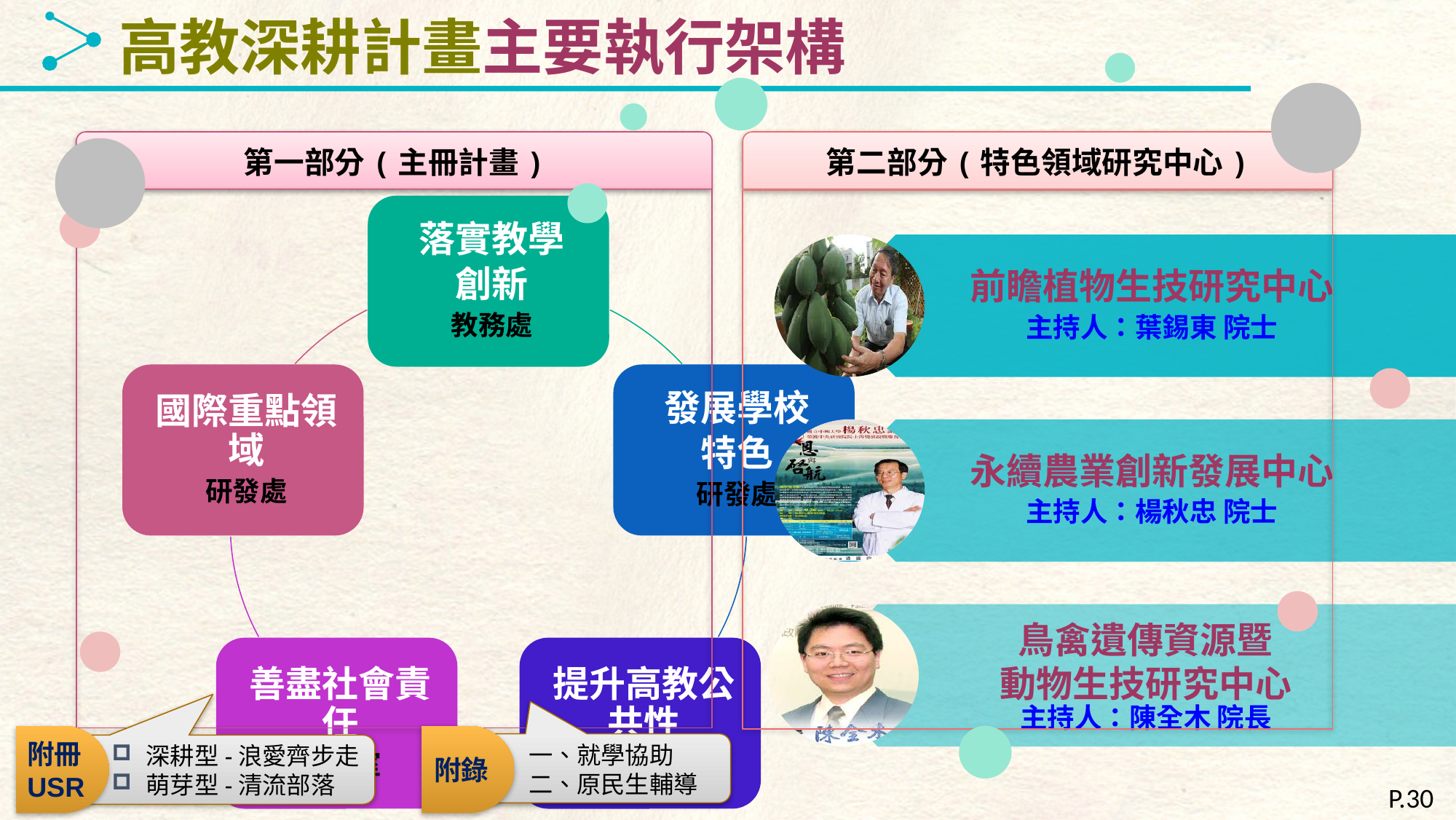

高教深耕計畫主要執行架構

第一部分(主冊計畫)
第二部分(特色領域研究中心)

落實教學
創新
教務處
發展學校
特色
研發處
提升高教公共性
學務處
善盡社會責任
秘書室
國際重點領域
研發處
前瞻植物生技研究中心
主持人：葉錫東 院士
永續農業創新發展中心
主持人：楊秋忠 院士
鳥禽遺傳資源暨
動物生技研究中心
主持人：陳全木 院長

附冊USR
附錄

一、就學協助
二、原民生輔導
深耕型-浪愛齊步走
萌芽型-清流部落